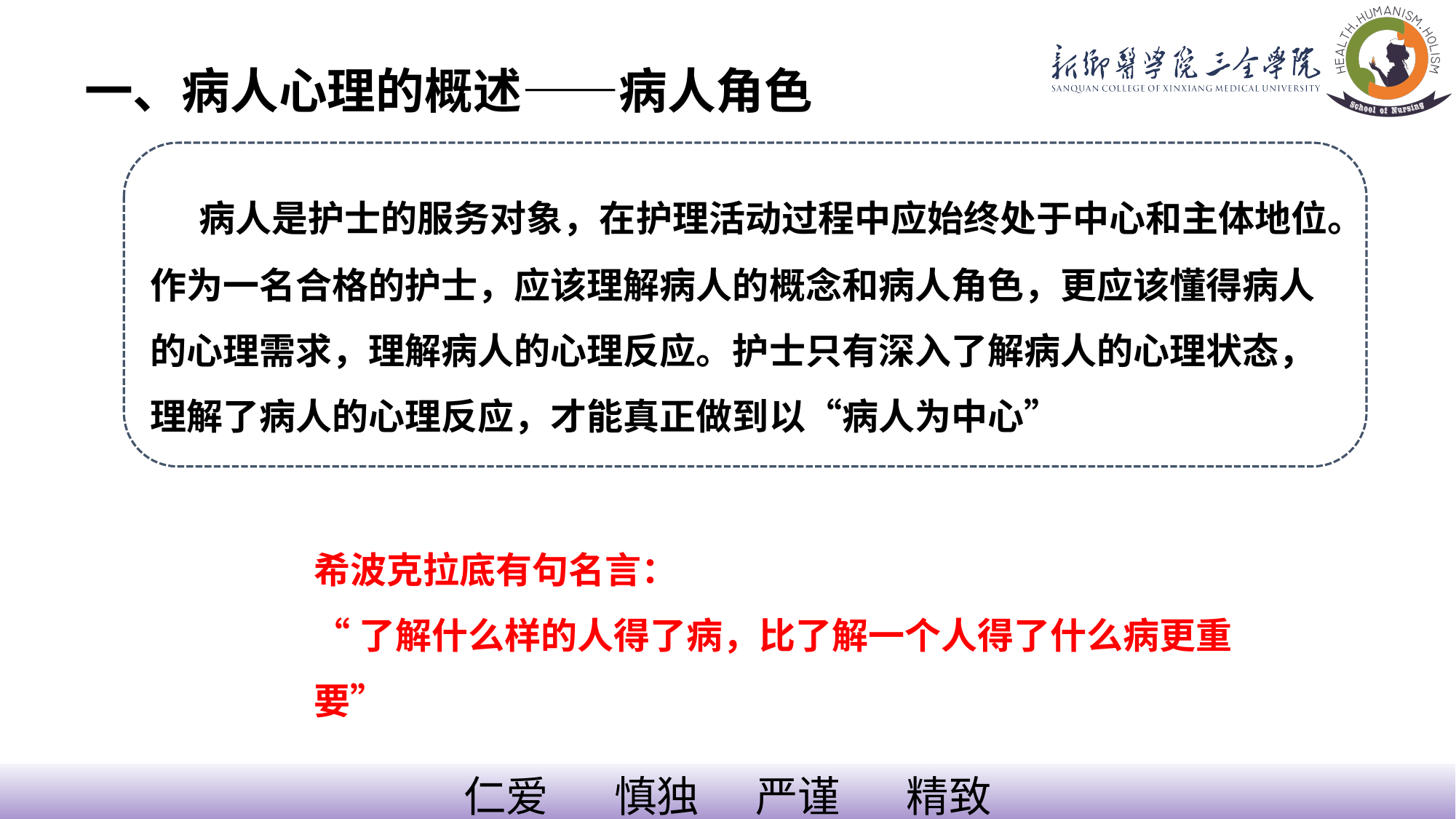

一、病人心理的概述——病人角色
    病人是护士的服务对象，在护理活动过程中应始终处于中心和主体地位。作为一名合格的护士，应该理解病人的概念和病人角色，更应该懂得病人的心理需求，理解病人的心理反应。护士只有深入了解病人的心理状态，理解了病人的心理反应，才能真正做到以“病人为中心”
希波克拉底有句名言：
“了解什么样的人得了病，比了解一个人得了什么病更重要”